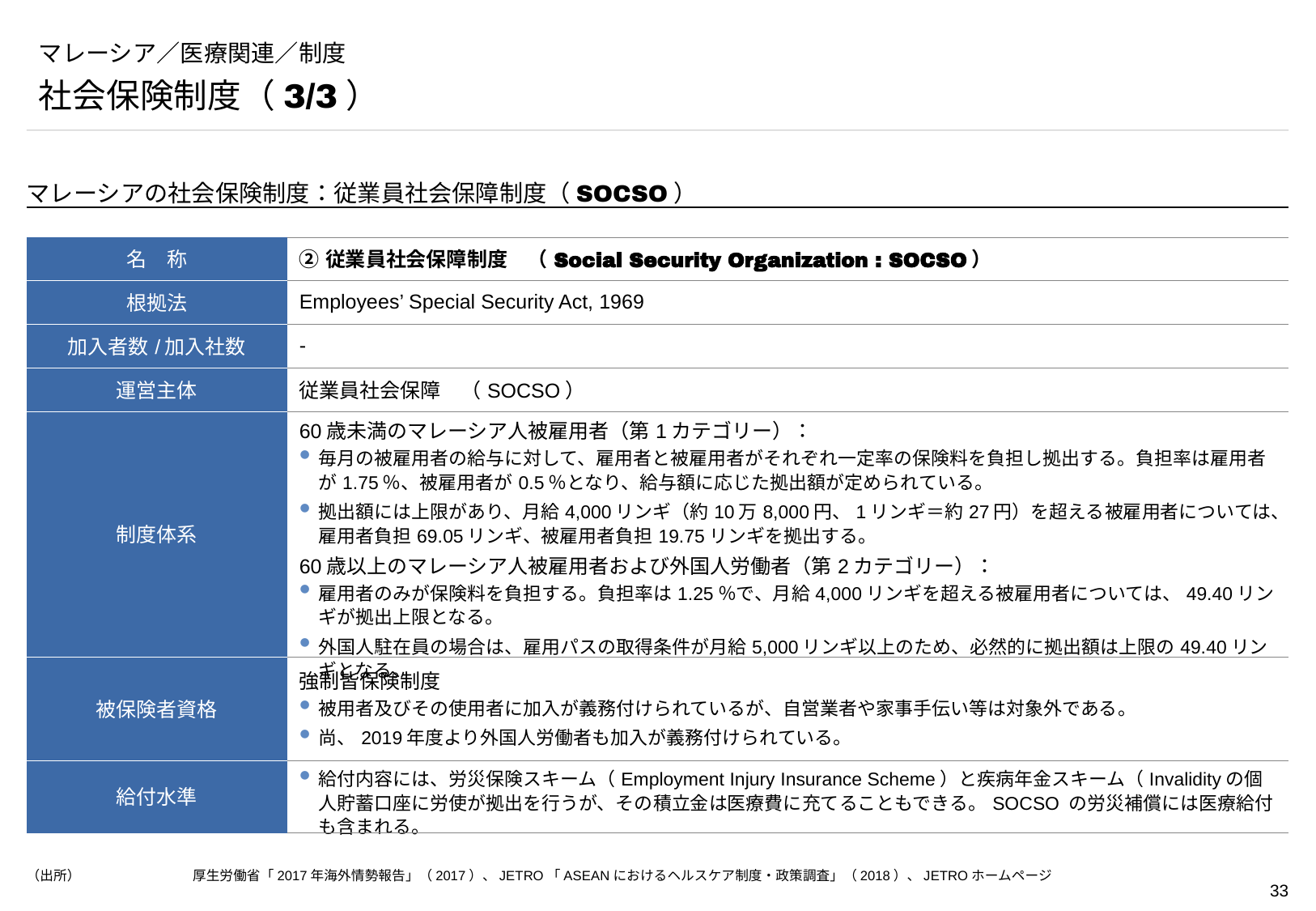

# マレーシア／医療関連／制度
社会保険制度（3/3）
マレーシアの社会保険制度：従業員社会保障制度（SOCSO）
| 名　称 | ②従業員社会保障制度　（Social Security Organization : SOCSO） |
| --- | --- |
| 根拠法 | Employees’ Special Security Act, 1969 |
| 加入者数/加入社数 | - |
| 運営主体 | 従業員社会保障　（SOCSO） |
| 制度体系 | 60歳未満のマレーシア人被雇用者（第1カテゴリー）： 毎月の被雇用者の給与に対して、雇用者と被雇用者がそれぞれ一定率の保険料を負担し拠出する。負担率は雇用者が1.75％、被雇用者が0.5％となり、給与額に応じた拠出額が定められている。 拠出額には上限があり、月給4,000リンギ（約10万8,000円、1リンギ＝約27円）を超える被雇用者については、雇用者負担69.05リンギ、被雇用者負担19.75リンギを拠出する。 60歳以上のマレーシア人被雇用者および外国人労働者（第2カテゴリー）： 雇用者のみが保険料を負担する。負担率は1.25％で、月給4,000リンギを超える被雇用者については、49.40リンギが拠出上限となる。 外国人駐在員の場合は、雇用パスの取得条件が月給5,000リンギ以上のため、必然的に拠出額は上限の49.40リンギとなる。 |
| 被保険者資格 | 強制皆保険制度 被用者及びその使用者に加入が義務付けられているが、自営業者や家事手伝い等は対象外である。 尚、2019年度より外国人労働者も加入が義務付けられている。 |
| 給付水準 | 給付内容には、労災保険スキーム（Employment Injury Insurance Scheme）と疾病年金スキーム（Invalidityの個人貯蓄口座に労使が拠出を行うが、その積立金は医療費に充てることもできる。SOCSO の労災補償には医療給付も含まれる。 |
（出所） 	厚生労働省「2017年海外情勢報告」（2017）、JETRO「ASEANにおけるヘルスケア制度・政策調査」（2018）、JETROホームページ